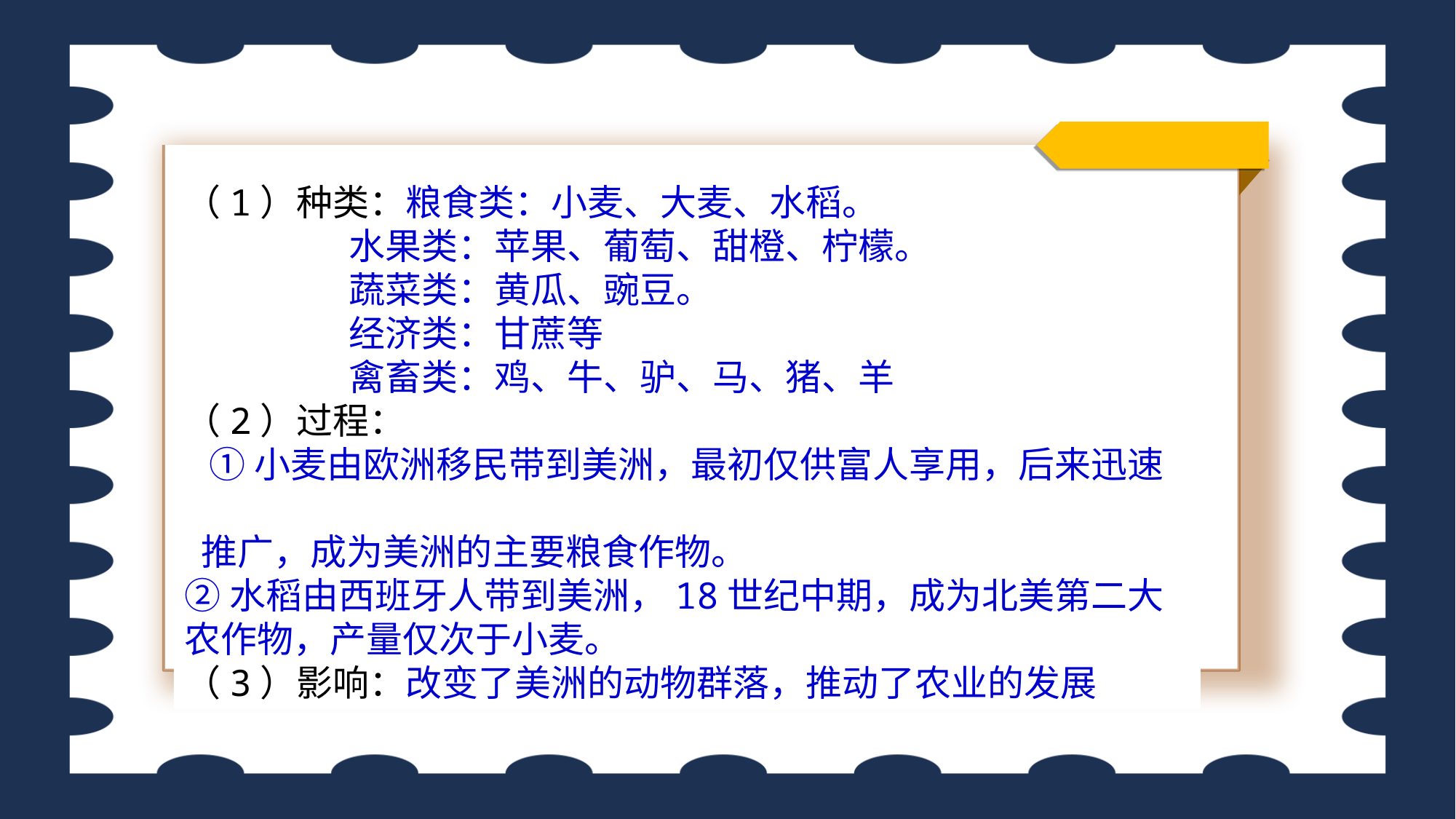

（1）种类：粮食类：小麦、大麦、水稻。
                   水果类：苹果、葡萄、甜橙、柠檬。
                   蔬菜类：黄瓜、豌豆。
                   经济类：甘蔗等
                   禽畜类：鸡、牛、驴、马、猪、羊
（2）过程：
   ①小麦由欧洲移民带到美洲，最初仅供富人享用，后来迅速
 推广，成为美洲的主要粮食作物。
②水稻由西班牙人带到美洲，18世纪中期，成为北美第二大农作物，产量仅次于小麦。
（3）影响：改变了美洲的动物群落，推动了农业的发展